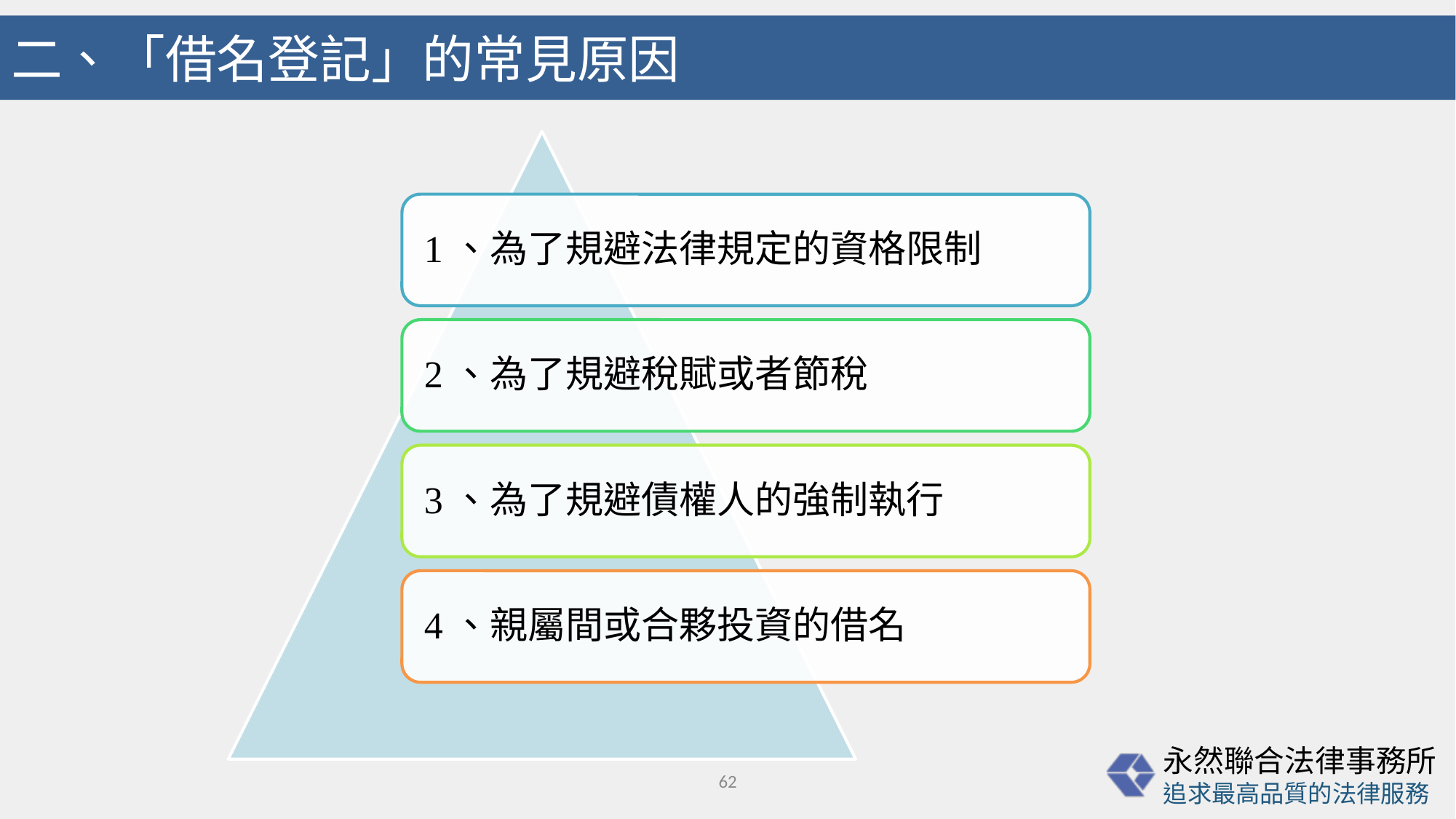

# 二、「借名登記」的常見原因
1、為了規避法律規定的資格限制
2、為了規避稅賦或者節稅
3、為了規避債權人的強制執行
4、親屬間或合夥投資的借名
62